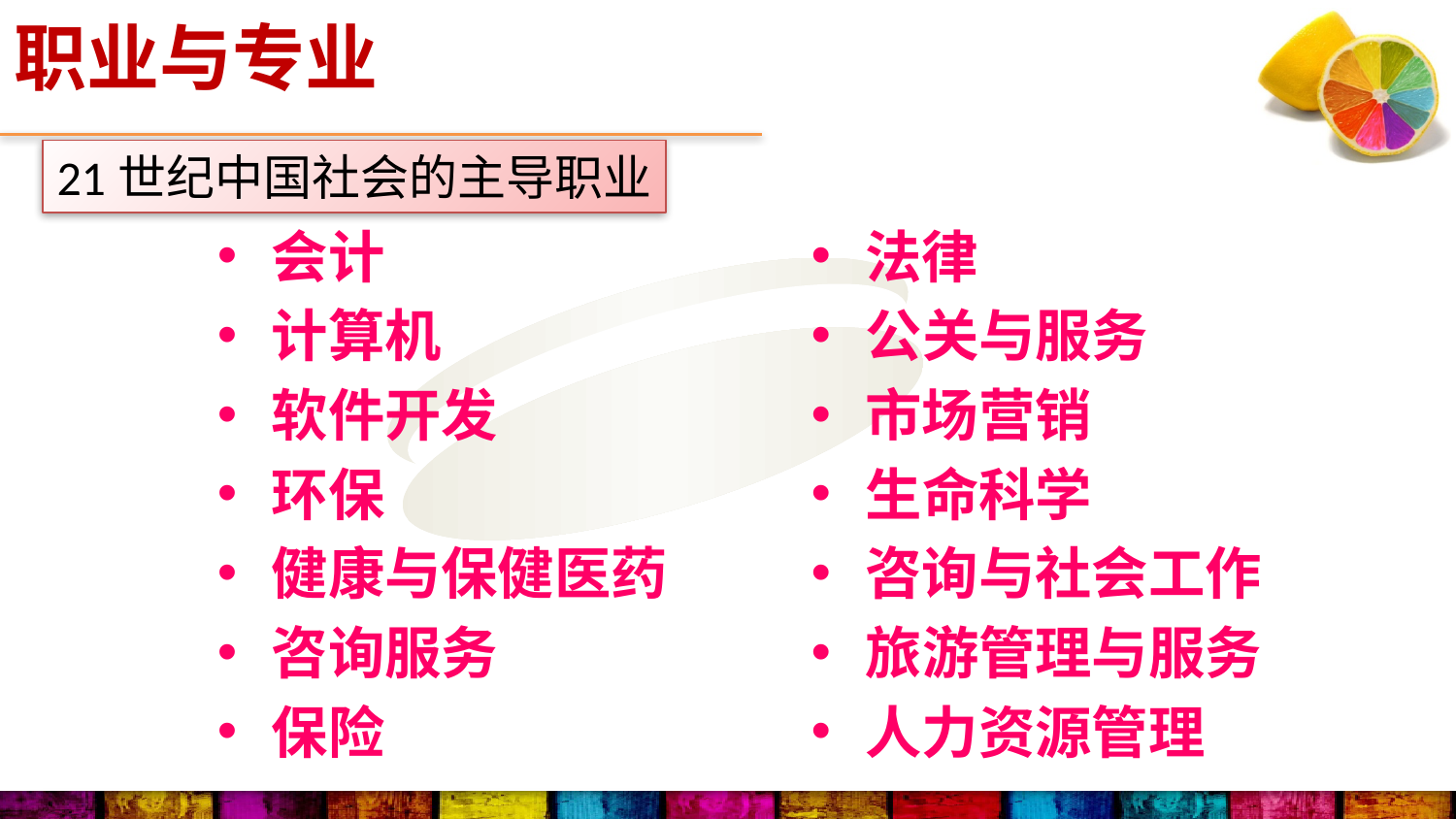

职业与专业

21世纪中国社会的主导职业
会计
计算机
软件开发
环保
健康与保健医药
咨询服务
保险
法律
公关与服务
市场营销
生命科学
咨询与社会工作
旅游管理与服务
人力资源管理
FPA性格色彩的使命